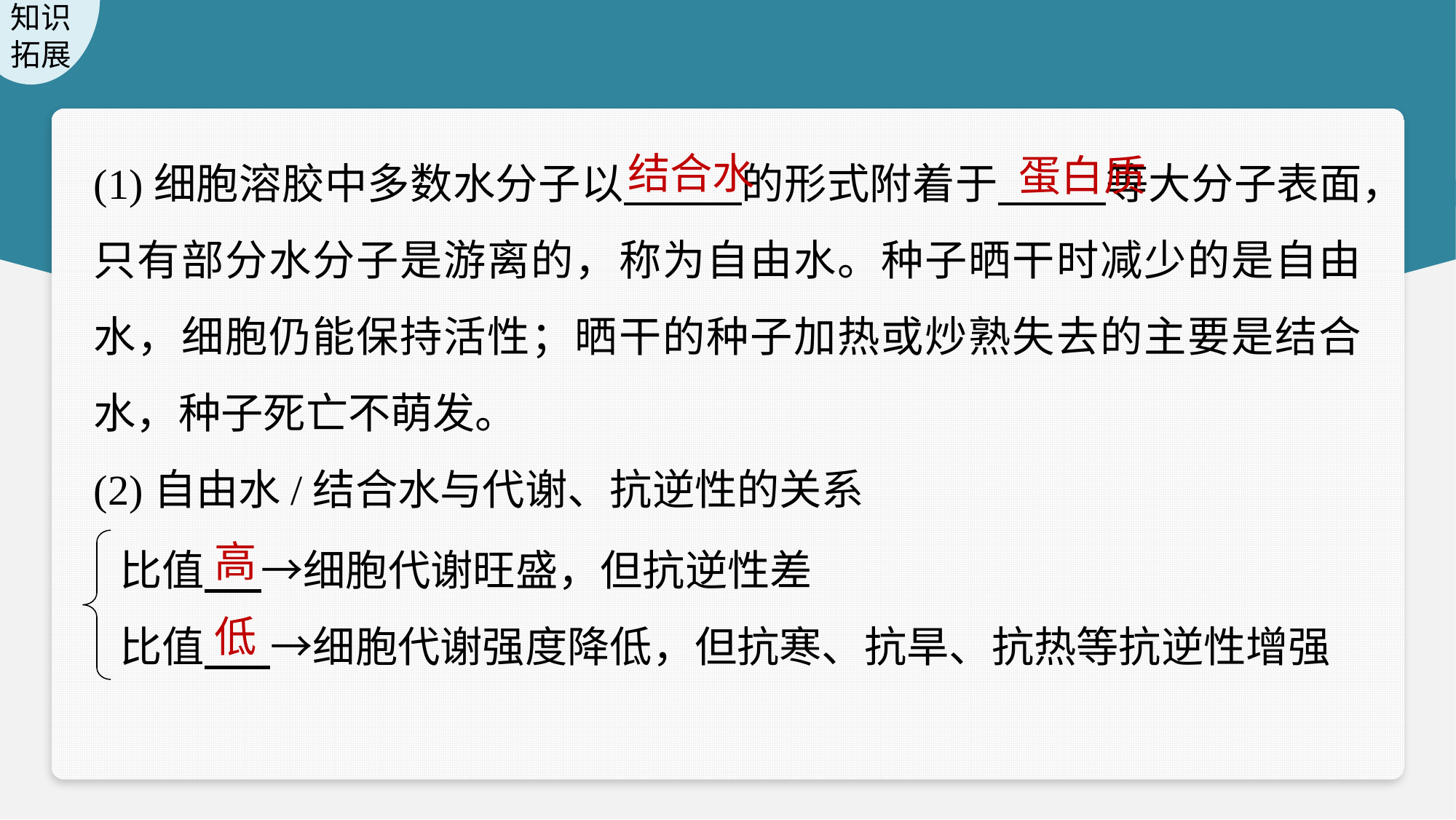

知识拓展
(1)细胞溶胶中多数水分子以            的形式附着于           等大分子表面，只有部分水分子是游离的，称为自由水。种子晒干时减少的是自由水，细胞仍能保持活性；晒干的种子加热或炒熟失去的主要是结合水，种子死亡不萌发。
(2)自由水/结合水与代谢、抗逆性的关系
结合水
蛋白质
比值      →细胞代谢旺盛，但抗逆性差
比值       →细胞代谢强度降低，但抗寒、抗旱、抗热等抗逆性增强
高

低